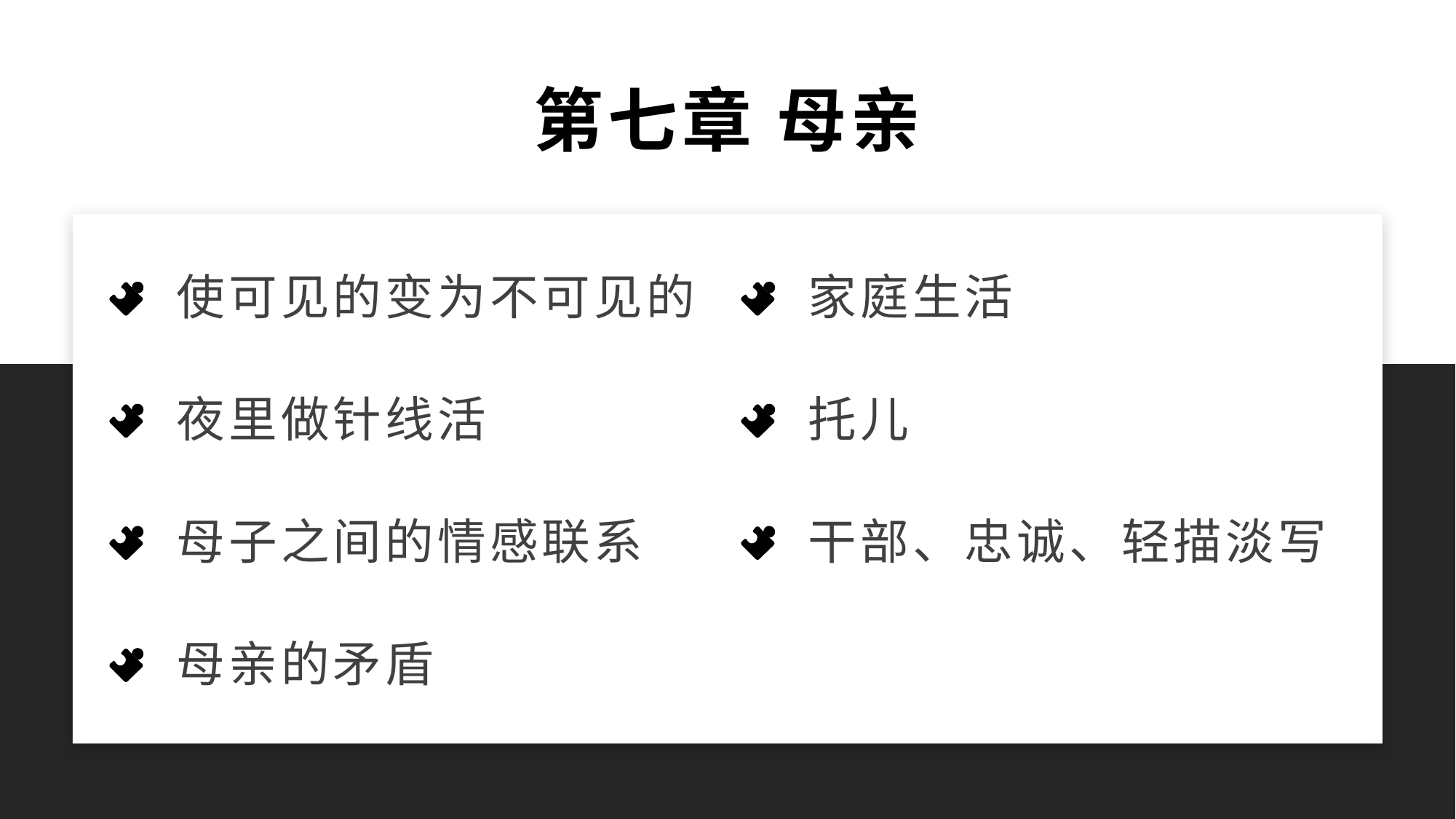

第七章 母亲

使可见的变为不可见的
家庭生活

夜里做针线活
托儿

母子之间的情感联系
干部、忠诚、轻描淡写

母亲的矛盾